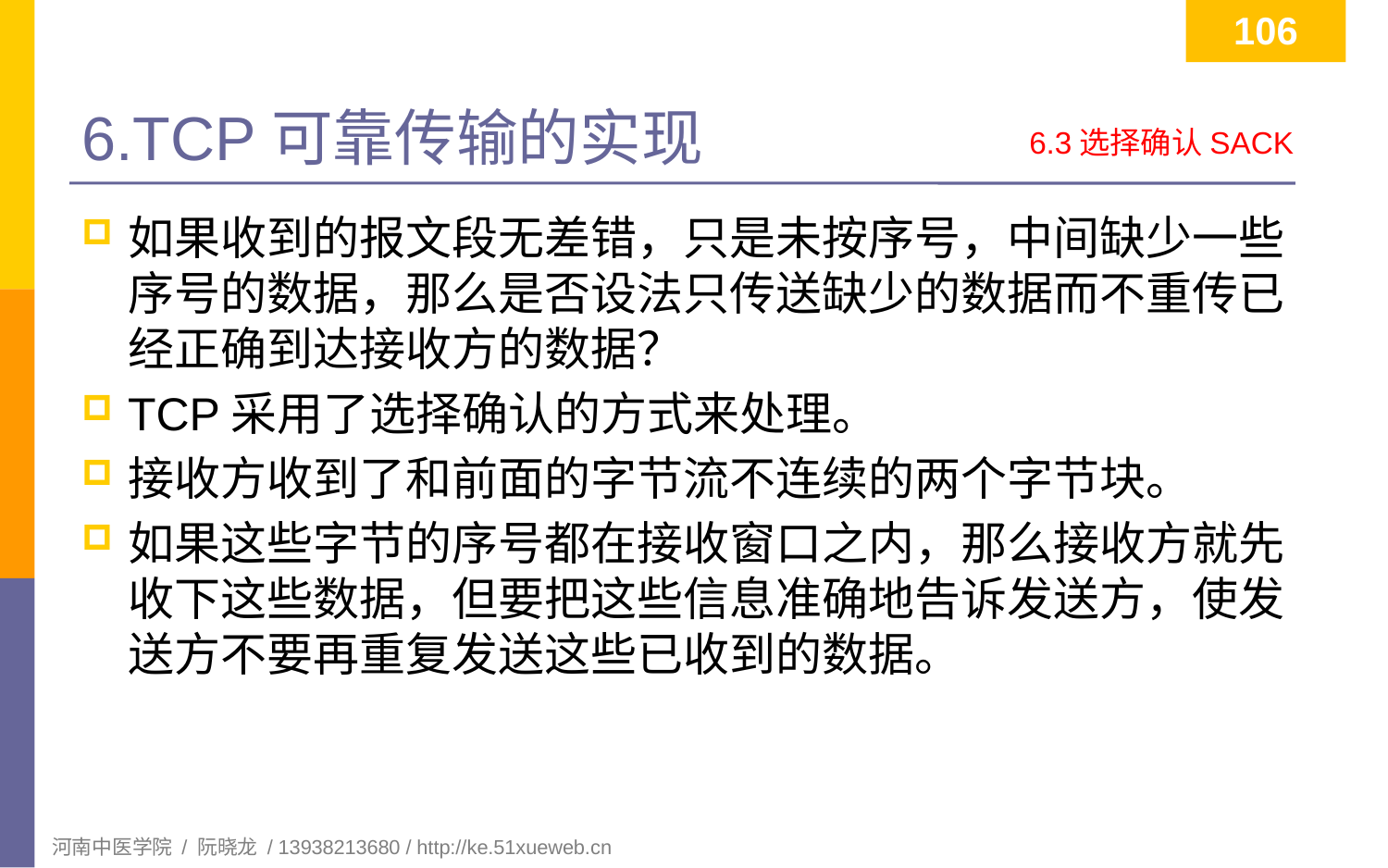

106
# 6.TCP可靠传输的实现
6.3选择确认SACK
如果收到的报文段无差错，只是未按序号，中间缺少一些序号的数据，那么是否设法只传送缺少的数据而不重传已经正确到达接收方的数据？
TCP采用了选择确认的方式来处理。
接收方收到了和前面的字节流不连续的两个字节块。
如果这些字节的序号都在接收窗口之内，那么接收方就先收下这些数据，但要把这些信息准确地告诉发送方，使发送方不要再重复发送这些已收到的数据。